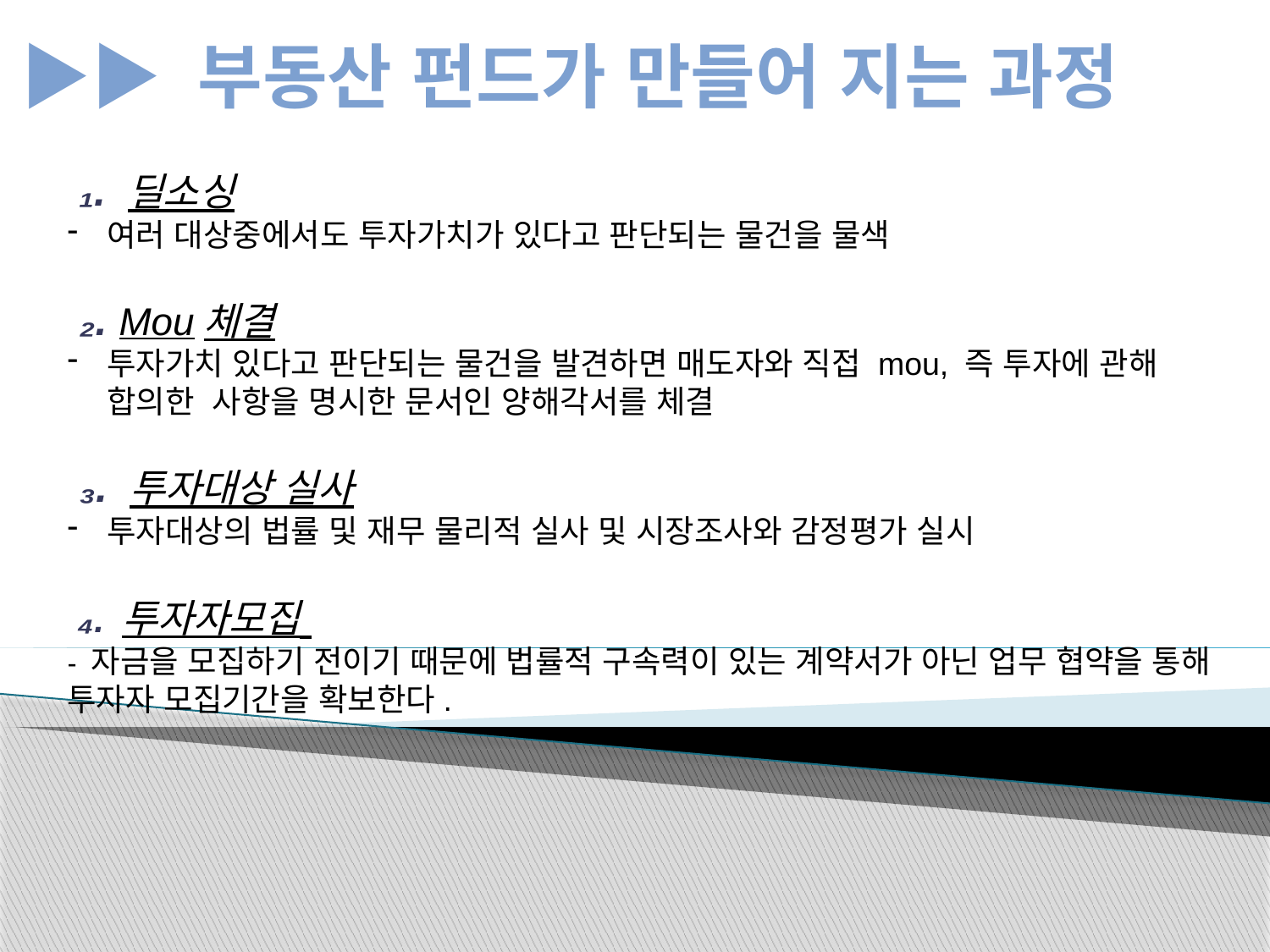

▶▶ 부동산 펀드가 만들어 지는 과정
 ₁. 딜소싱
여러 대상중에서도 투자가치가 있다고 판단되는 물건을 물색

 ₂. Mou체결
투자가치 있다고 판단되는 물건을 발견하면 매도자와 직접 mou, 즉 투자에 관해 합의한  사항을 명시한 문서인 양해각서를 체결

 ₃. 투자대상 실사
투자대상의 법률 및 재무 물리적 실사 및 시장조사와 감정평가 실시

 ₄. 투자자모집
- 자금을 모집하기 전이기 때문에 법률적 구속력이 있는 계약서가 아닌 업무 협약을 통해 투자자 모집기간을 확보한다.